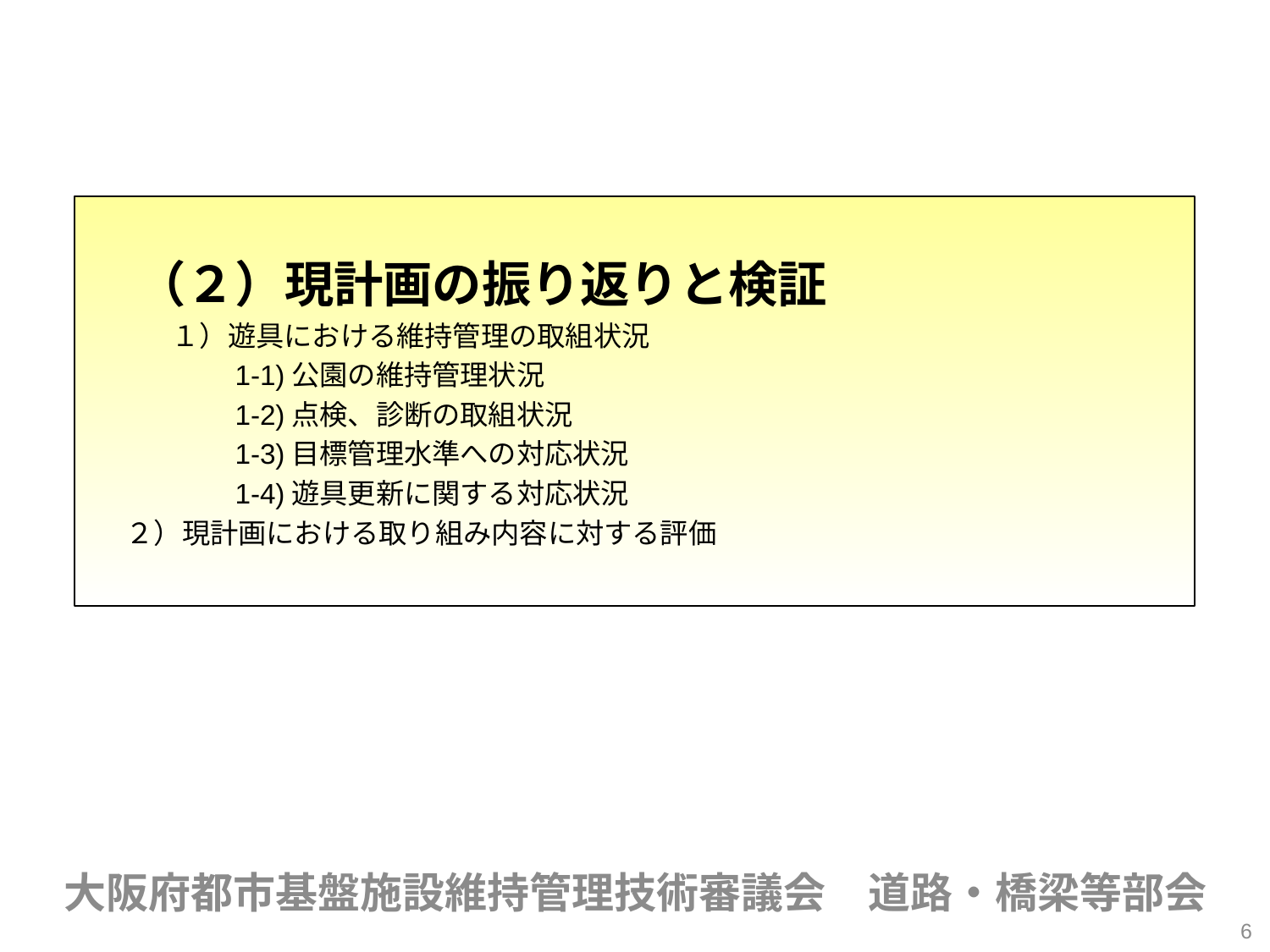

（２）現計画の振り返りと検証
　　　１）遊具における維持管理の取組状況
　　　　　1-1)公園の維持管理状況
　　　　　1-2)点検、診断の取組状況
　　　　　1-3)目標管理水準への対応状況
　　　　　1-4)遊具更新に関する対応状況
     ２）現計画における取り組み内容に対する評価
大阪府都市基盤施設維持管理技術審議会　道路・橋梁等部会
6